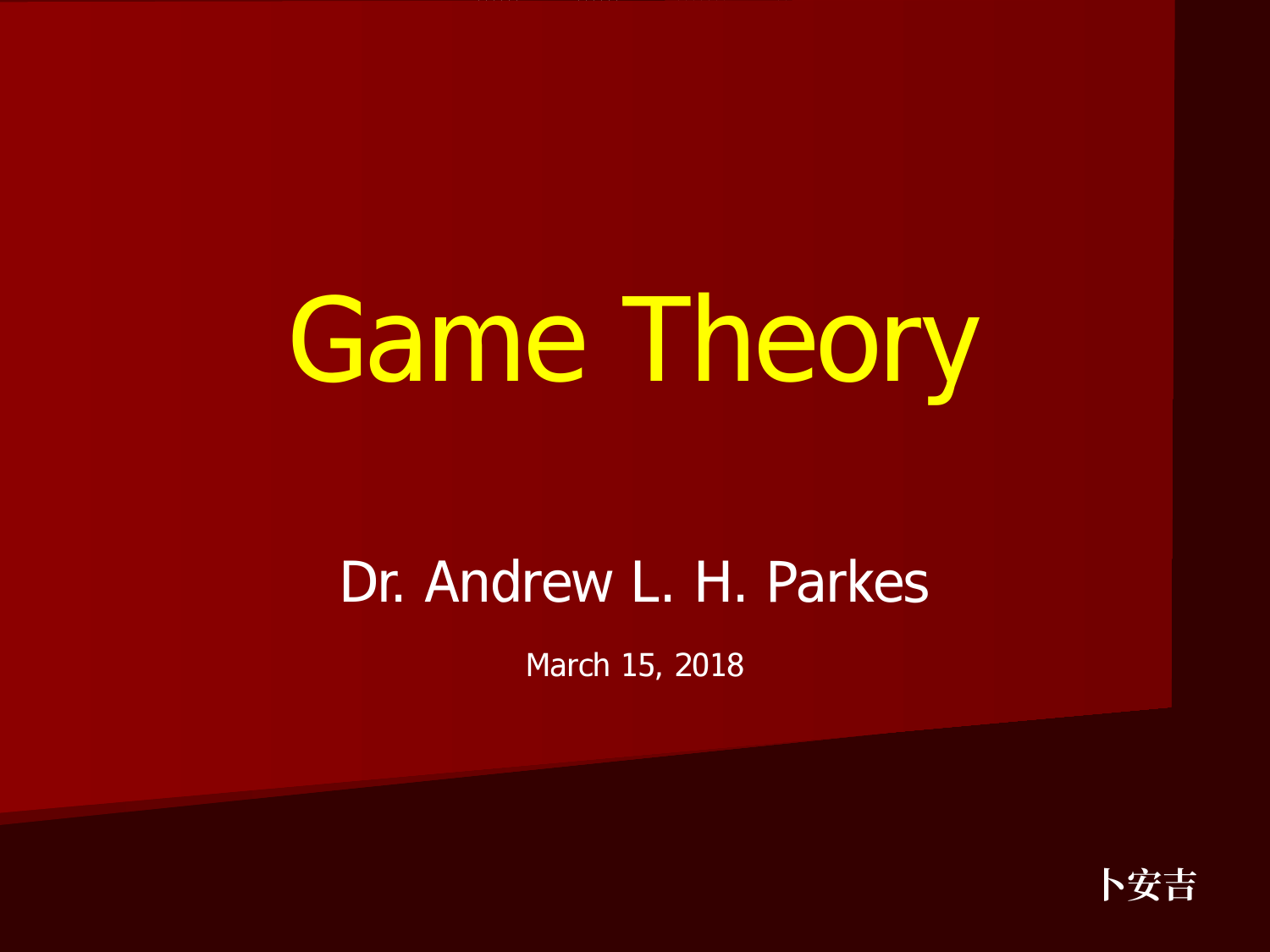

# Game Theory
Dr. Andrew L. H. Parkes

March 15, 2018
卜安吉